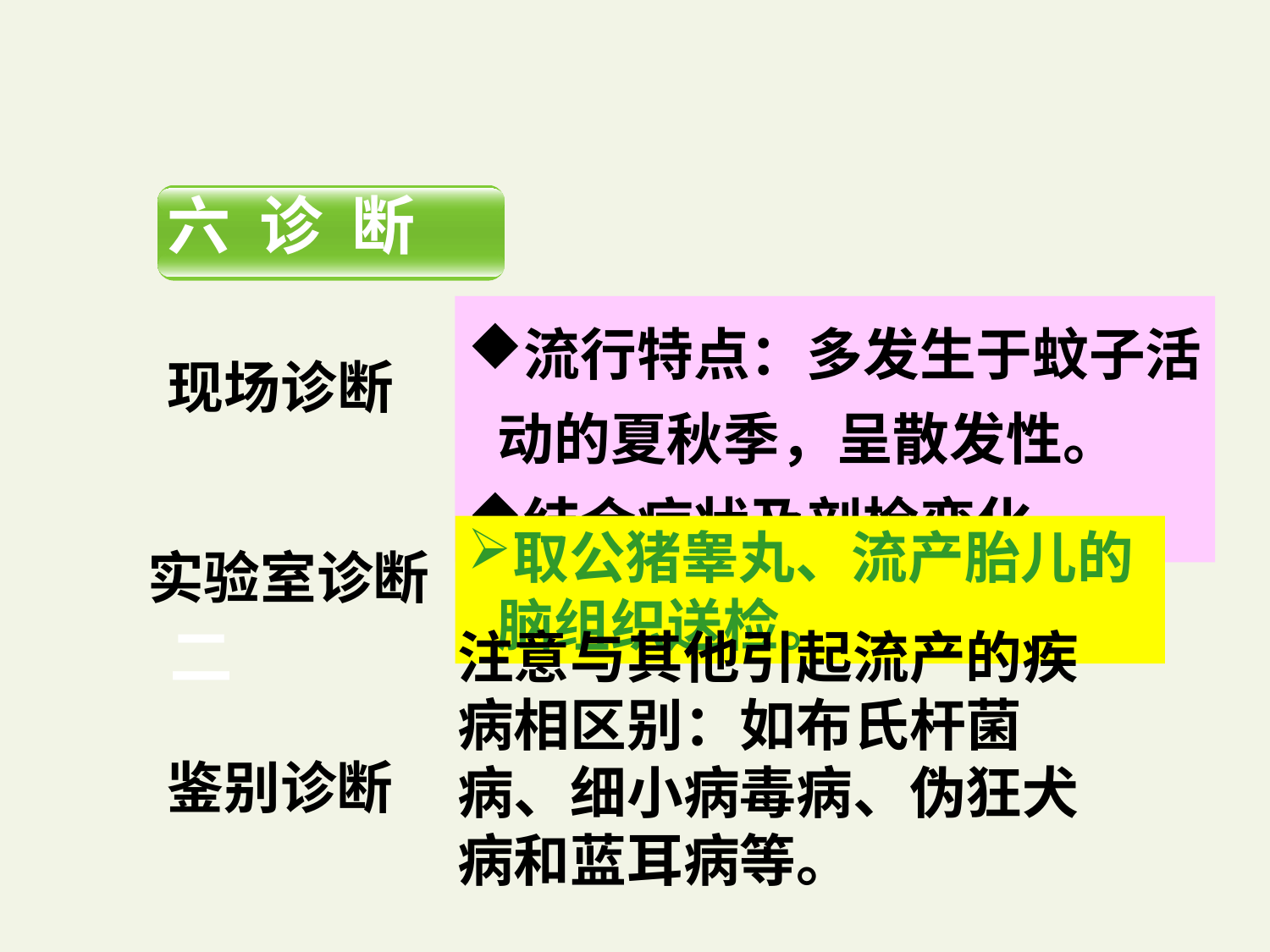

六  诊  断

流行特点：多发生于蚊子活动的夏秋季，呈散发性。
结合症状及剖检变化。
现场诊断
取公猪睾丸、流产胎儿的脑组织送检。
实验室诊断
二
注意与其他引起流产的疾病相区别：如布氏杆菌病、细小病毒病、伪狂犬病和蓝耳病等。
鉴别诊断